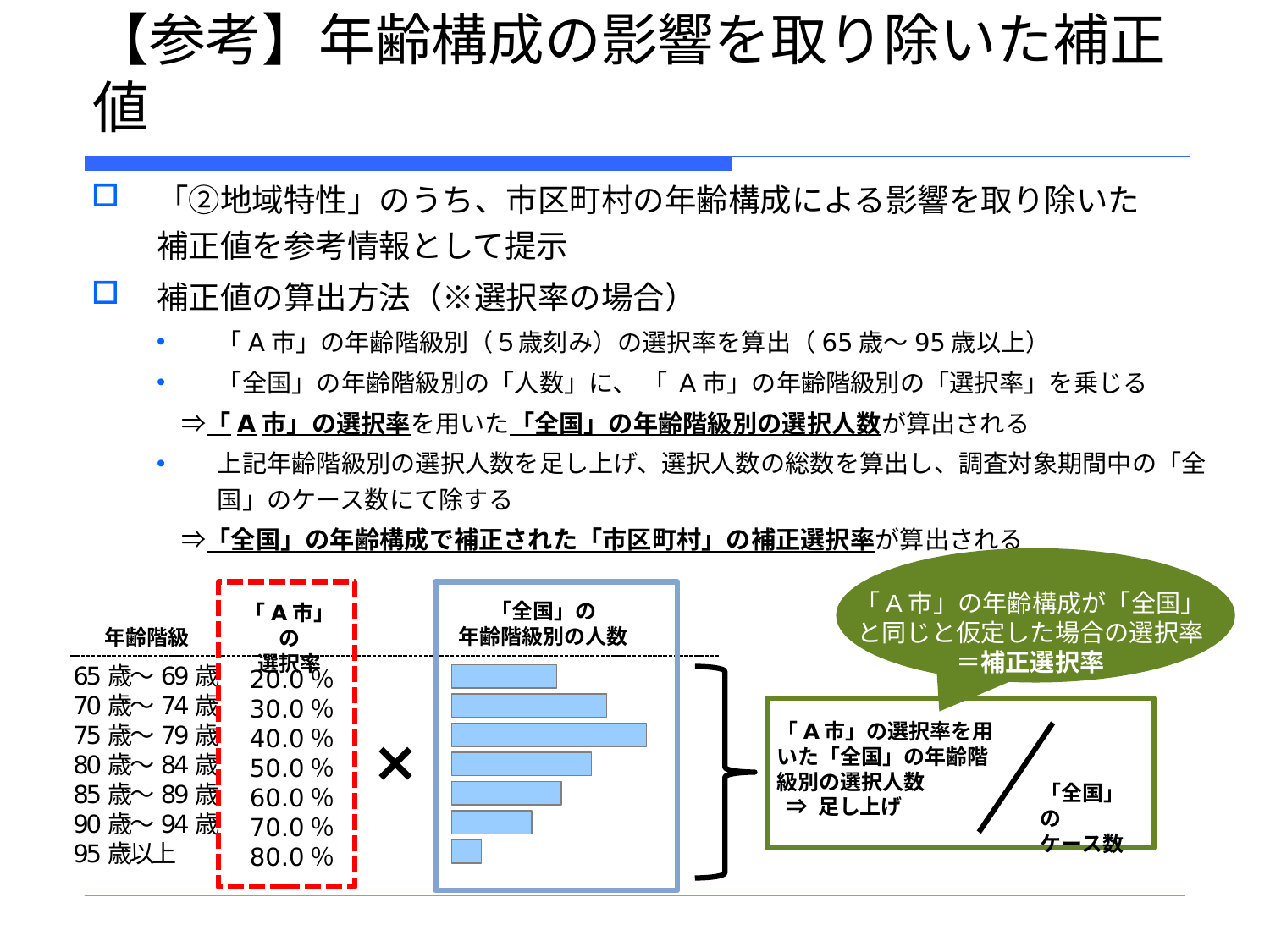

# 【参考】年齢構成の影響を取り除いた補正値
「②地域特性」のうち、市区町村の年齢構成による影響を取り除いた
補正値を参考情報として提示
補正値の算出方法（※選択率の場合）
「A市」の年齢階級別（５歳刻み）の選択率を算出（65歳～95歳以上）
「全国」の年齢階級別の「人数」に、 「 A市」の年齢階級別の「選択率」を乗じる
　⇒「A市」の選択率を用いた「全国」の年齢階級別の選択人数が算出される
上記年齢階級別の選択人数を足し上げ、選択人数の総数を算出し、調査対象期間中の「全国」のケース数にて除する
　⇒「全国」の年齢構成で補正された「市区町村」の補正選択率が算出される

「A市」の年齢構成が「全国」と同じと仮定した場合の選択率
＝補正選択率

「全国」の
年齢階級別の人数
「A市」の
選択率
年齢階級
65歳～69歳
70歳～74歳
75歳～79歳
80歳～84歳
85歳～89歳
90歳～94歳
95歳以上
20.0％
30.0％
40.0％
50.0％
60.0％
70.0％
80.0％

「A市」の選択率を用いた「全国」の年齢階級別の選択人数
  ⇒ 足し上げ
×

「全国」の
ケース数